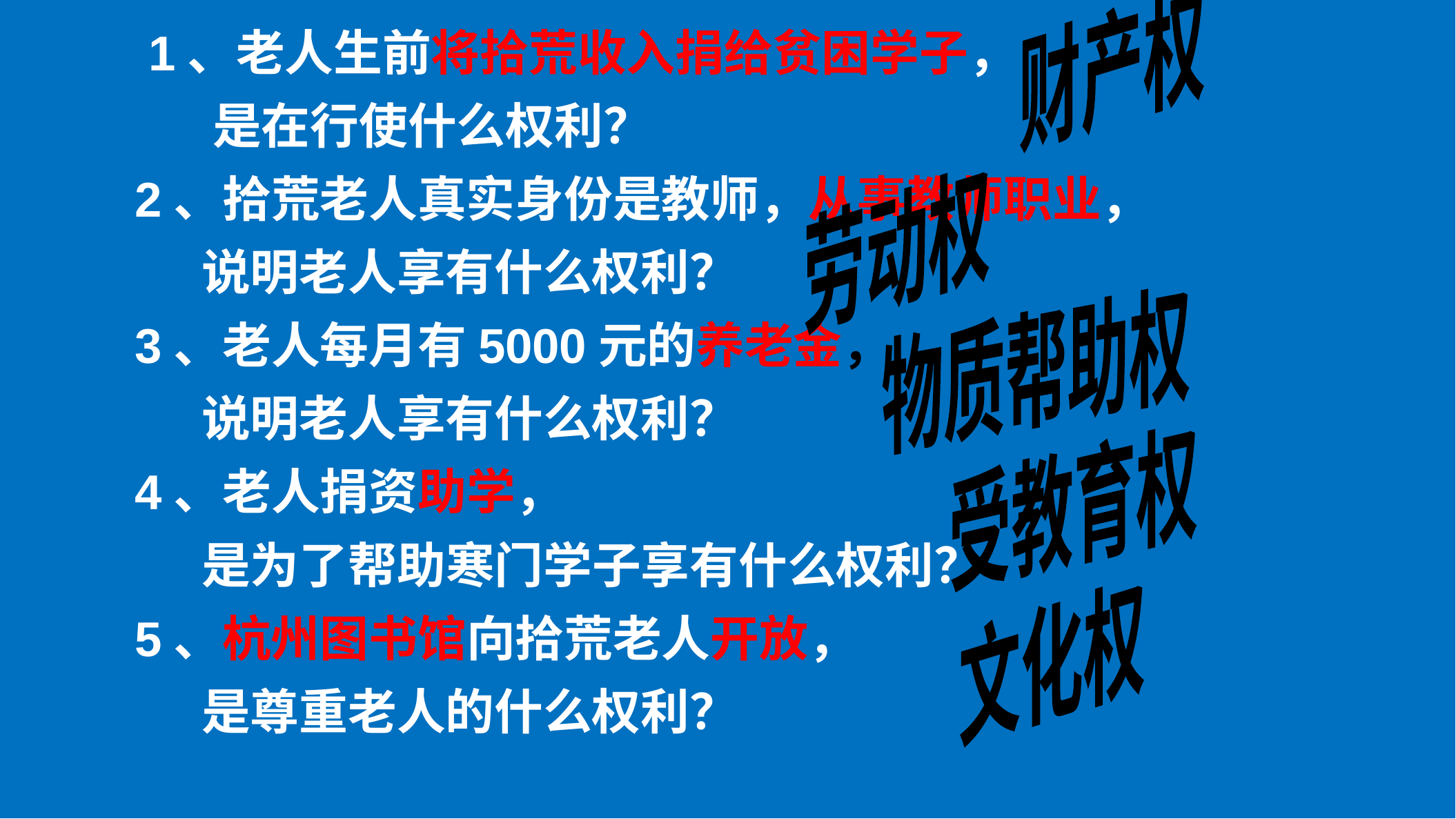

财产权
 1、老人生前将拾荒收入捐给贫困学子，
      是在行使什么权利？
2、拾荒老人真实身份是教师，从事教师职业，
     说明老人享有什么权利？
3、老人每月有5000元的养老金，
     说明老人享有什么权利？
4、老人捐资助学，
     是为了帮助寒门学子享有什么权利？
5、杭州图书馆向拾荒老人开放，
     是尊重老人的什么权利？
劳动权
物质帮助权
受教育权
文化权